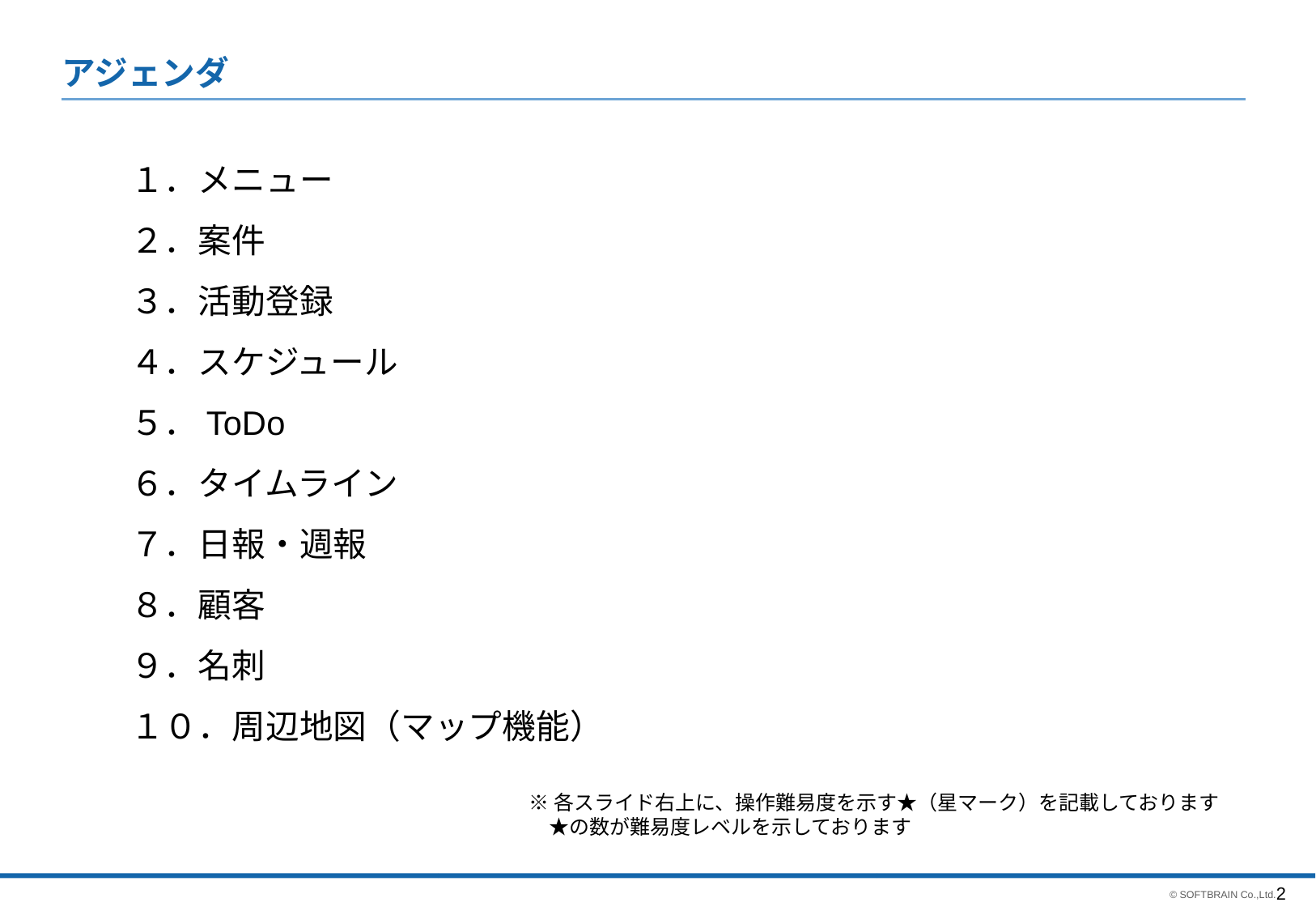

# アジェンダ
１．メニュー
２．案件
３．活動登録
４．スケジュール
５．ToDo
６．タイムライン
７．日報・週報
８．顧客
９．名刺
１０．周辺地図（マップ機能）
※各スライド右上に、操作難易度を示す★（星マーク）を記載しております
　★の数が難易度レベルを示しております